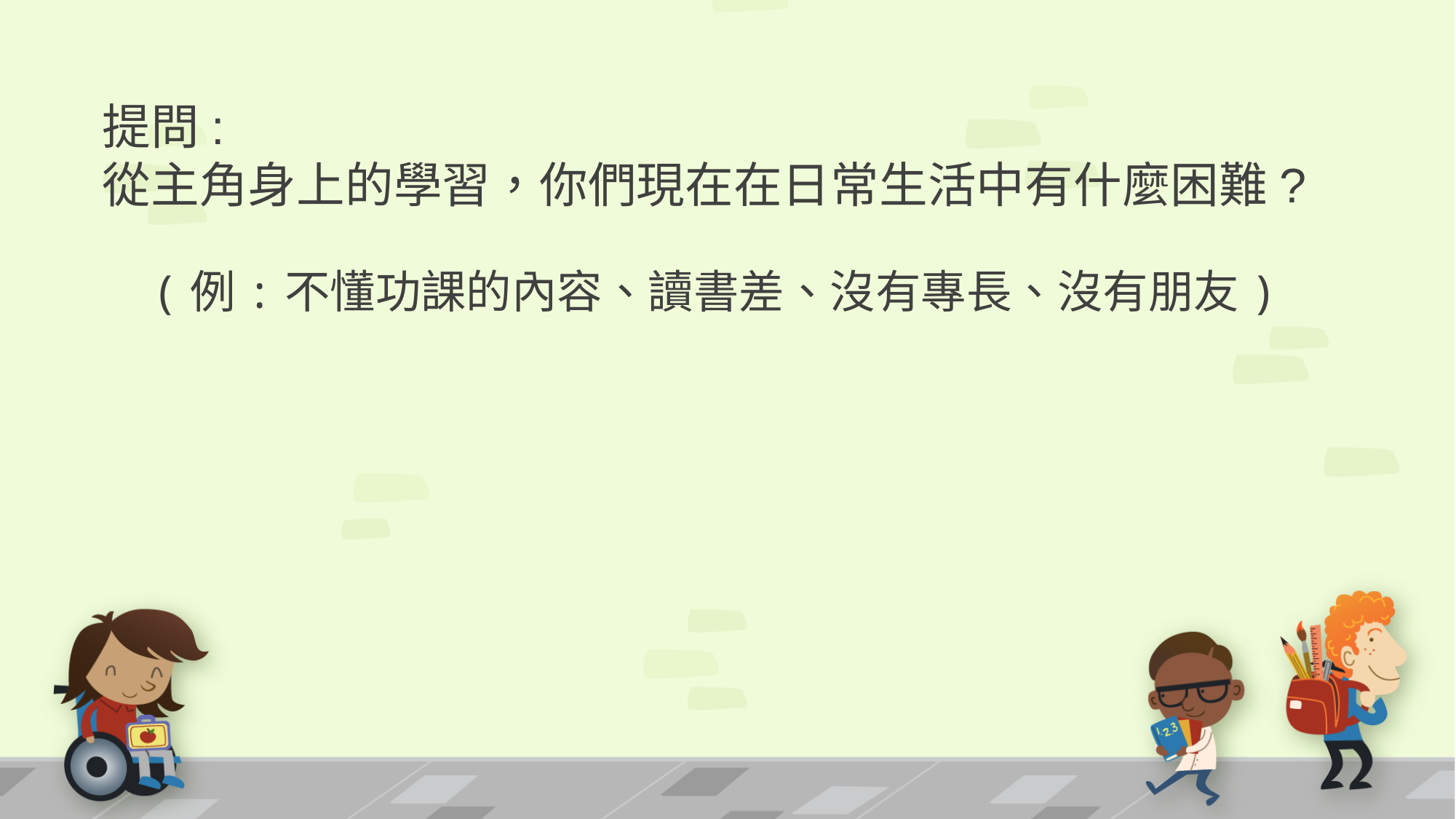

提問:
從主角身上的學習，你們現在在日常生活中有什麼困難?
# (例:不懂功課的內容、讀書差、沒有專長、沒有朋友)